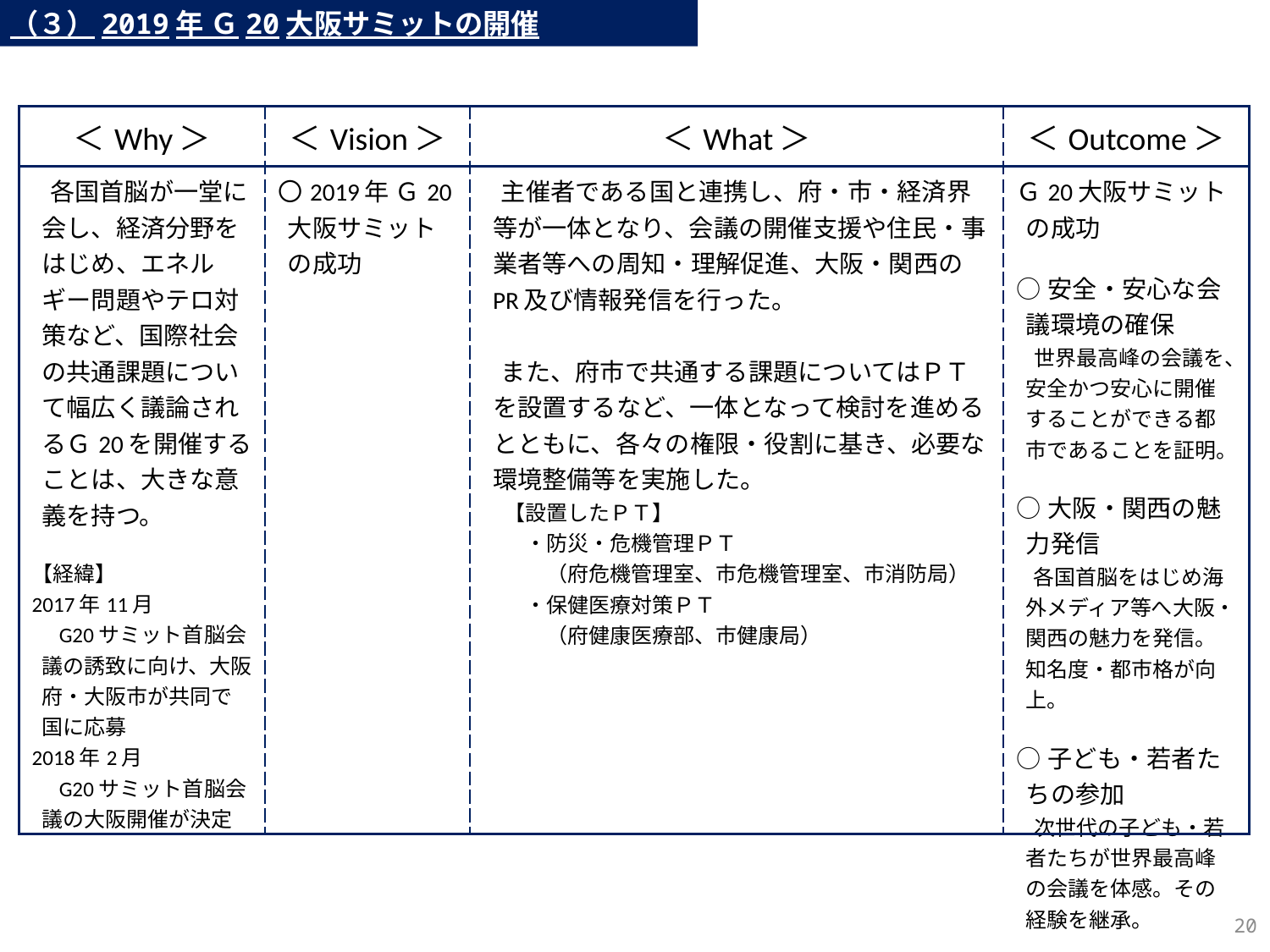

（３）2019年 Ｇ20大阪サミットの開催
| ＜Why＞ | ＜Vision＞ | ＜What＞ | ＜Outcome＞ |
| --- | --- | --- | --- |
| 各国首脳が一堂に会し、経済分野をはじめ、エネルギー問題やテロ対策など、国際社会の共通課題について幅広く議論されるＧ20を開催することは、大きな意義を持つ。 【経緯】 2017年11月　 　G20サミット首脳会議の誘致に向け、大阪府・大阪市が共同で国に応募 2018年2月 　G20サミット首脳会議の大阪開催が決定 | 〇2019年 Ｇ20大阪サミットの成功 | 主催者である国と連携し、府・市・経済界等が一体となり、会議の開催支援や住民・事業者等への周知・理解促進、大阪・関西のPR及び情報発信を行った。 　 また、府市で共通する課題についてはＰＴを設置するなど、一体となって検討を進めるとともに、各々の権限・役割に基き、必要な環境整備等を実施した。 　【設置したＰＴ】 　　・防災・危機管理ＰＴ 　　　（府危機管理室、市危機管理室、市消防局） 　　・保健医療対策ＰＴ 　　　（府健康医療部、市健康局） | Ｇ20大阪サミットの成功 ○安全・安心な会議環境の確保 　世界最高峰の会議を、安全かつ安心に開催することができる都市であることを証明。 ○大阪・関西の魅力発信 　各国首脳をはじめ海外メディア等へ大阪・関西の魅力を発信。知名度・都市格が向上。 ○子ども・若者たちの参加 　次世代の子ども・若者たちが世界最高峰の会議を体感。その経験を継承。 |
20